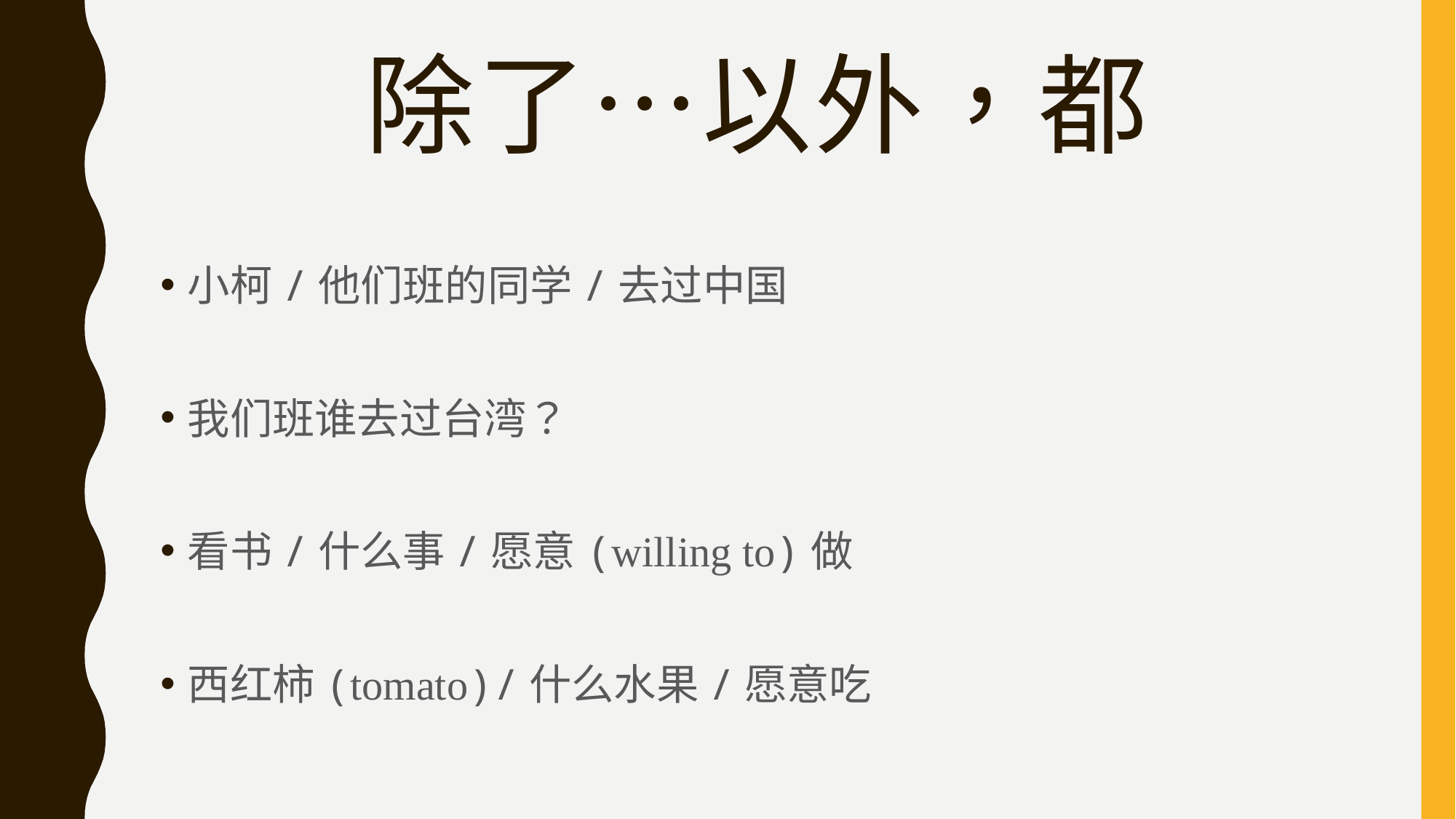

# 除了…以外，都
小柯/他们班的同学/去过中国

我们班谁去过台湾？

看书/什么事/愿意(willing to)做

西红柿(tomato)/什么水果/愿意吃